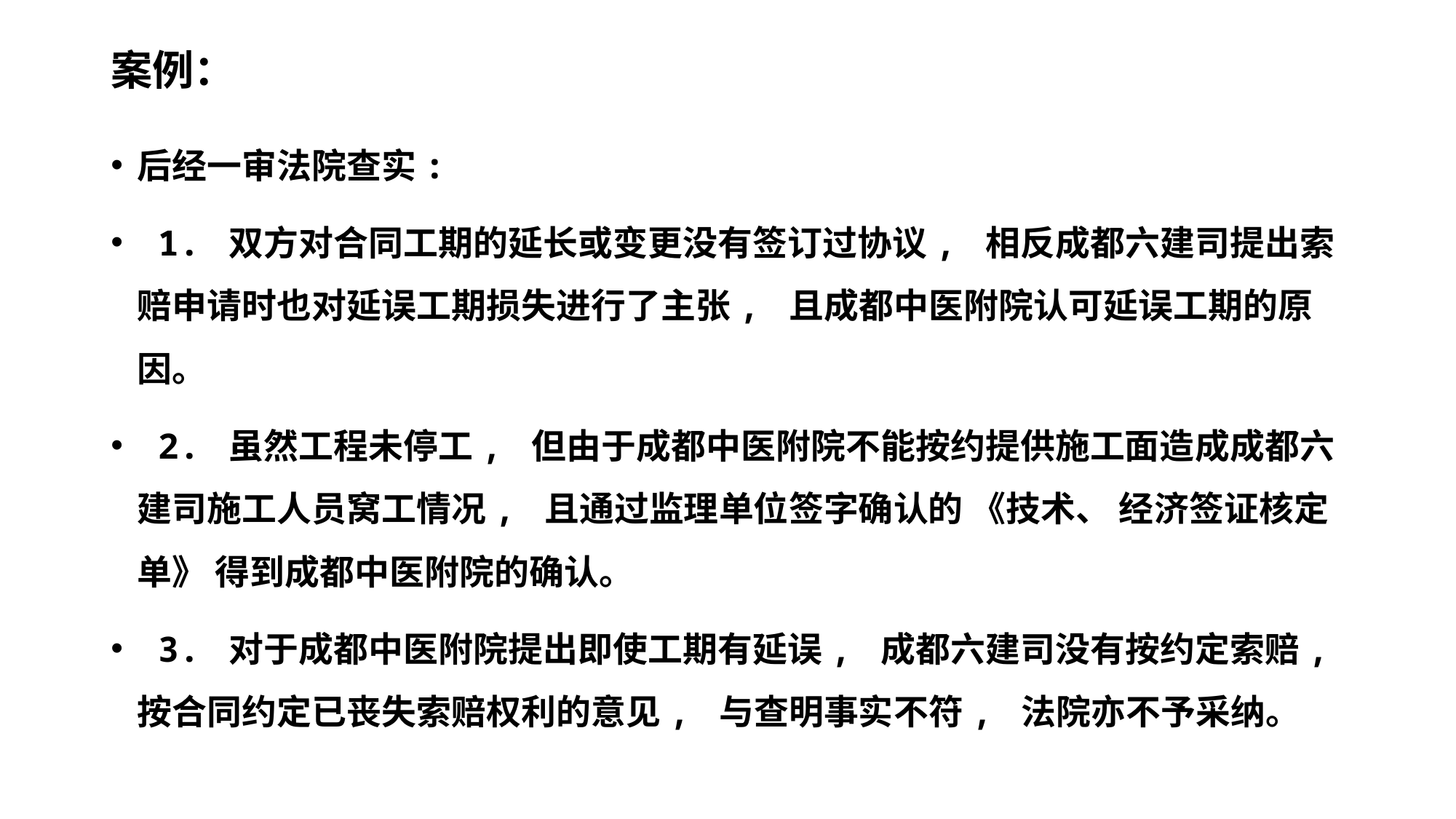

# 案例：
后经一审法院查实:
 1. 双方对合同工期的延长或变更没有签订过协议, 相反成都六建司提出索赔申请时也对延误工期损失进行了主张, 且成都中医附院认可延误工期的原因。
 2. 虽然工程未停工, 但由于成都中医附院不能按约提供施工面造成成都六建司施工人员窝工情况, 且通过监理单位签字确认的 《技术、 经济签证核定单》 得到成都中医附院的确认。
 3. 对于成都中医附院提出即使工期有延误, 成都六建司没有按约定索赔, 按合同约定已丧失索赔权利的意见, 与查明事实不符, 法院亦不予采纳。